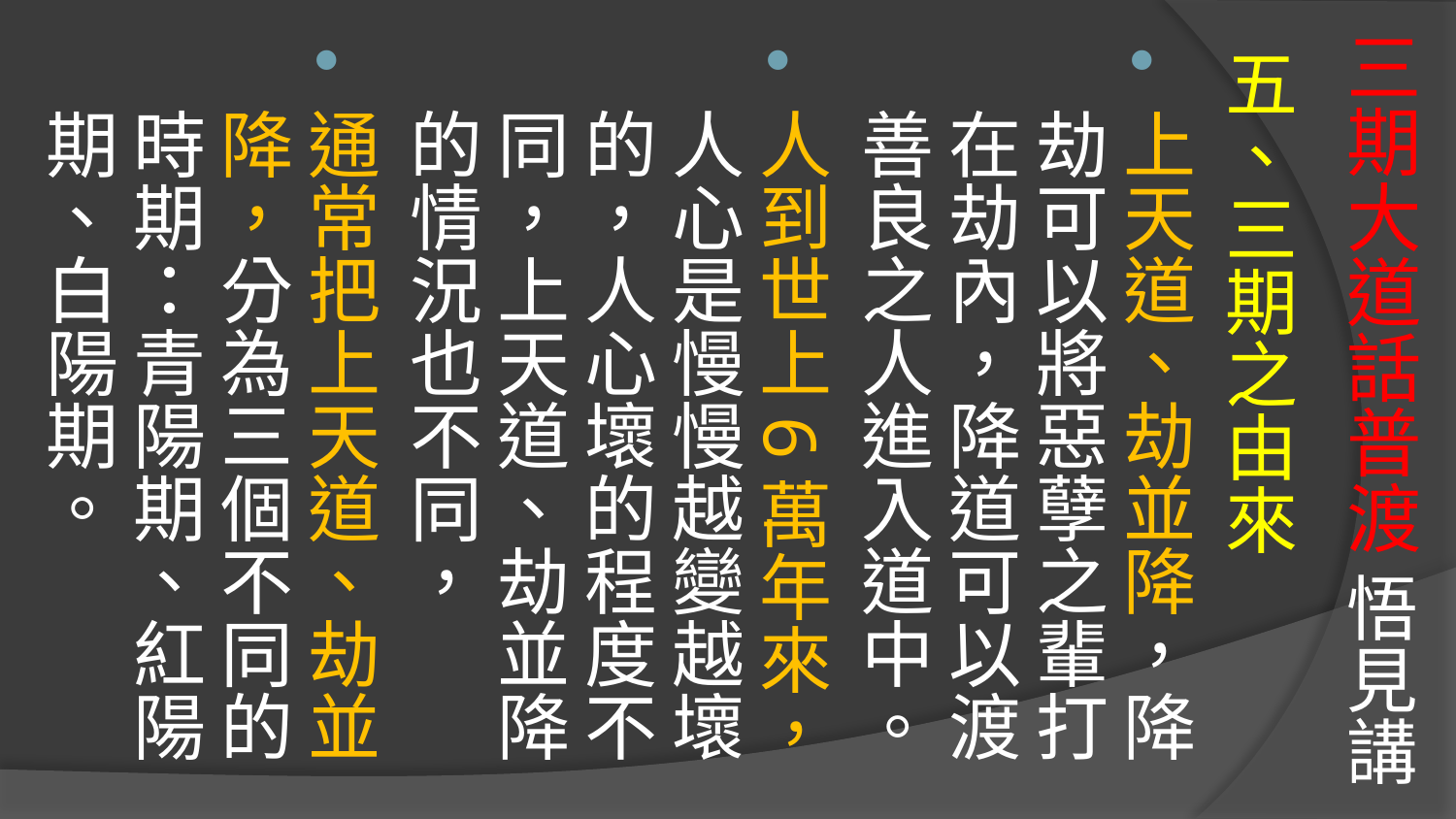

# 三期大道話普渡 悟見講
五、三期之由來
上天道、劫並降，降劫可以將惡孽之輩打在劫內，降道可以渡善良之人進入道中。
人到世上6萬年來，人心是慢慢越變越壞的，人心壞的程度不同，上天道、劫並降的情況也不同，
通常把上天道、劫並降，分為三個不同的時期：青陽期、紅陽期、白陽期。